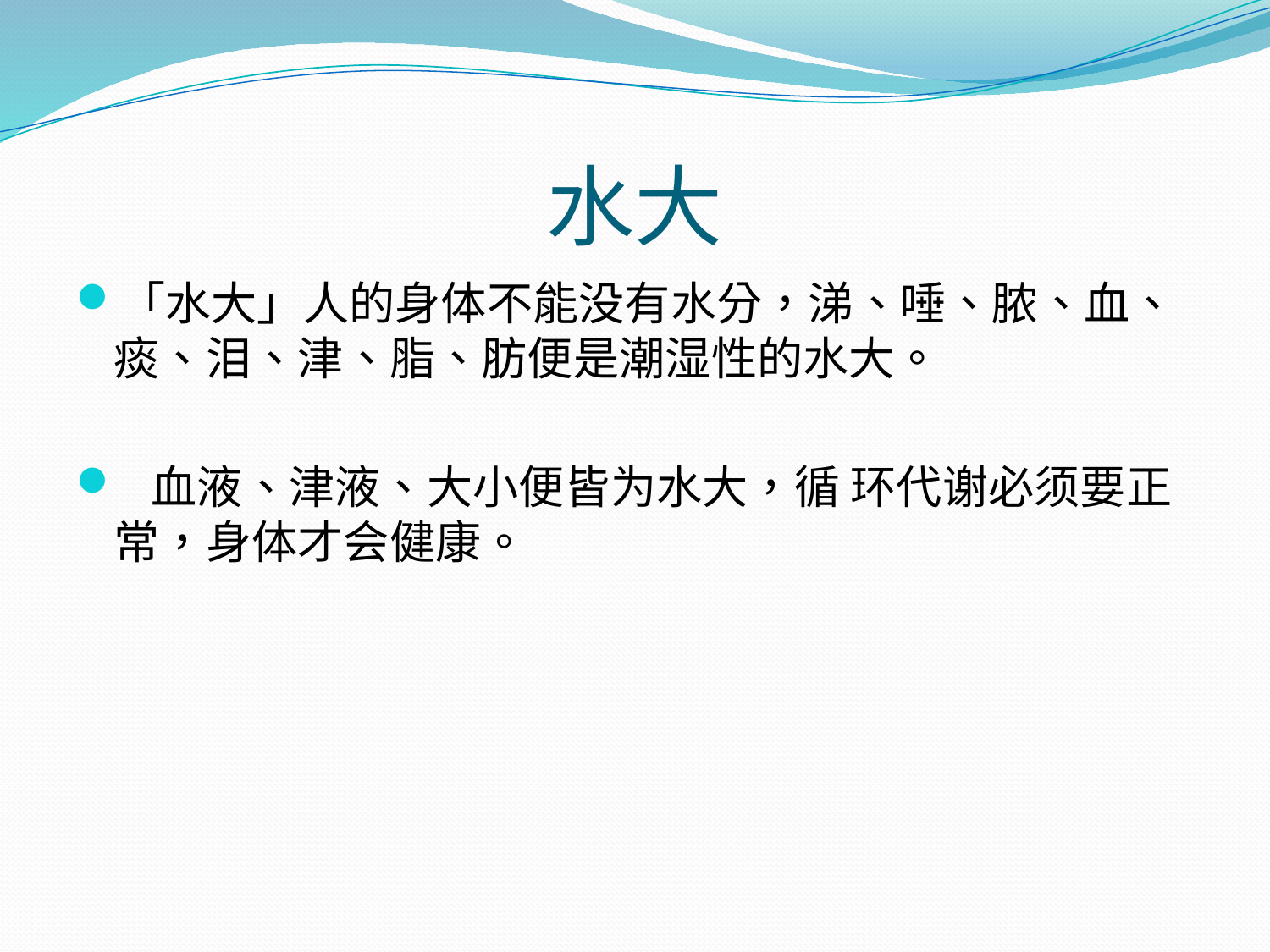

# 水大
「水大」人的身体不能没有水分，涕、唾、脓、血、痰、泪、津、脂、肪便是潮湿性的水大。

  血液、津液、大小便皆为水大，循 环代谢必须要正常，身体才会健康。